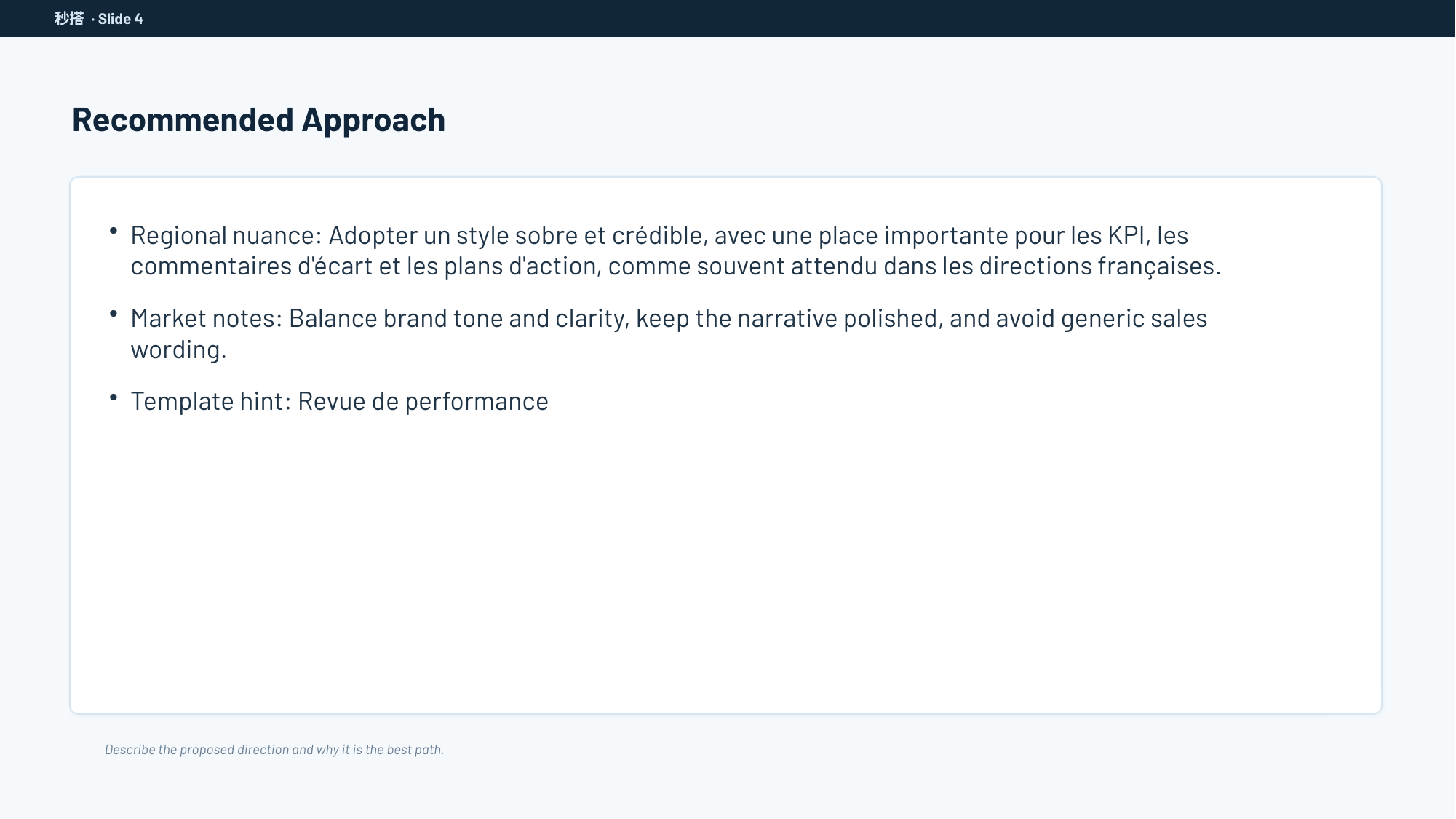

秒搭 · Slide 4
Recommended Approach

Regional nuance: Adopter un style sobre et crédible, avec une place importante pour les KPI, les commentaires d'écart et les plans d'action, comme souvent attendu dans les directions françaises.
Market notes: Balance brand tone and clarity, keep the narrative polished, and avoid generic sales wording.
Template hint: Revue de performance
Describe the proposed direction and why it is the best path.